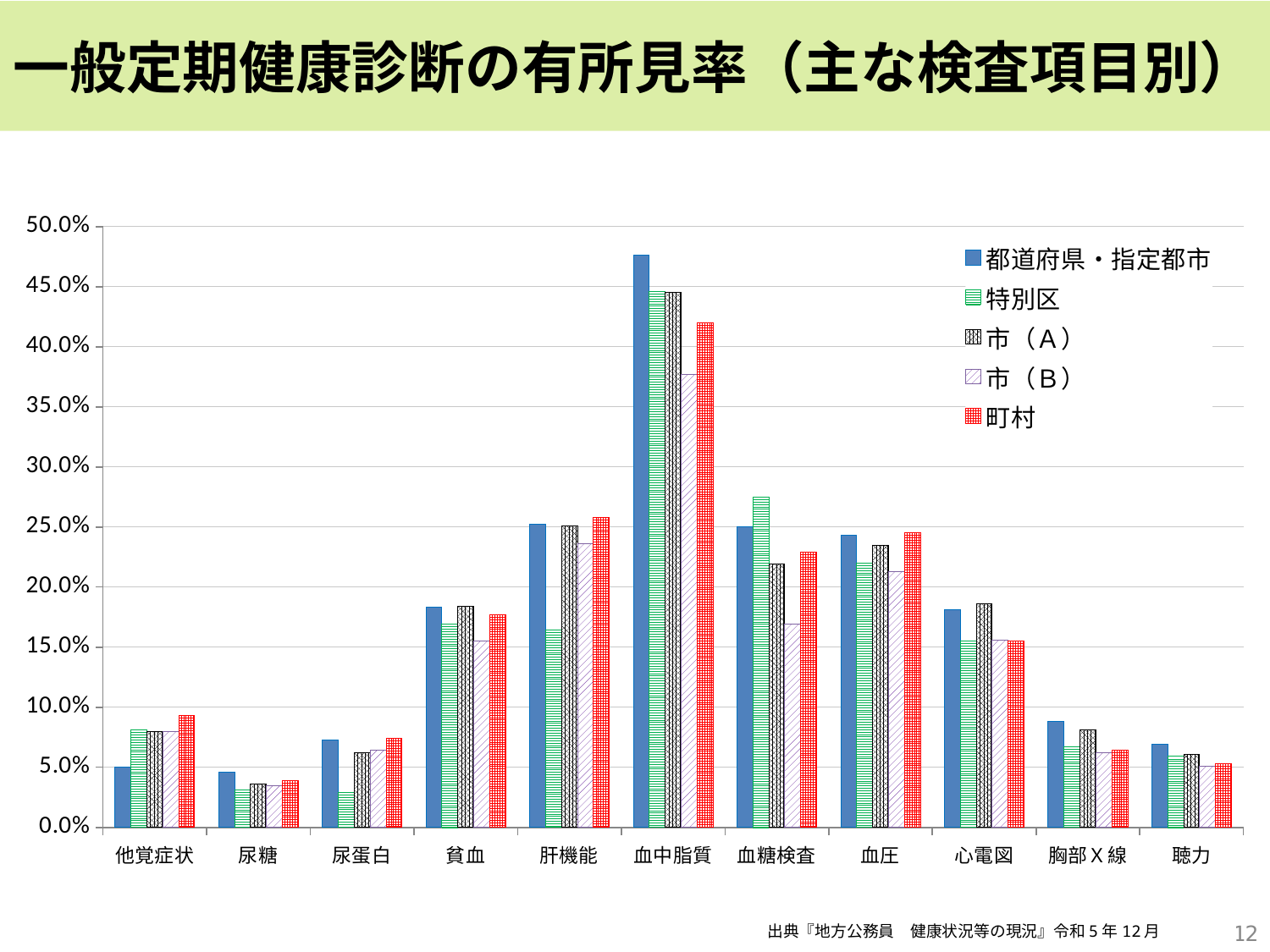

一般定期健康診断の有所見率（主な検査項目別）

### Chart

| Category | 都道府県・指定都市 | 特別区 | 市（Ａ） | 市（Ｂ） | 町村 |
|---|---|---|---|---|---|
| 他覚症状 | 0.05 | 0.081 | 0.08 | 0.08 | 0.093 |
| 尿糖 | 0.046 | 0.031 | 0.036 | 0.035 | 0.039 |
| 尿蛋白 | 0.073 | 0.029 | 0.062 | 0.064 | 0.074 |
| 貧血 | 0.183 | 0.169 | 0.184 | 0.155 | 0.177 |
| 肝機能 | 0.252 | 0.164 | 0.251 | 0.236 | 0.258 |
| 血中脂質 | 0.476 | 0.446 | 0.445 | 0.377 | 0.42 |
| 血糖検査 | 0.25 | 0.275 | 0.219 | 0.169 | 0.229 |
| 血圧 | 0.243 | 0.22 | 0.235 | 0.213 | 0.245 |
| 心電図 | 0.181 | 0.155 | 0.186 | 0.156 | 0.155 |
| 胸部Ｘ線 | 0.088 | 0.067 | 0.081 | 0.062 | 0.064 |
| 聴力 | 0.069 | 0.059 | 0.061 | 0.051 | 0.053 |
12
出典『地方公務員　健康状況等の現況』令和5年12月